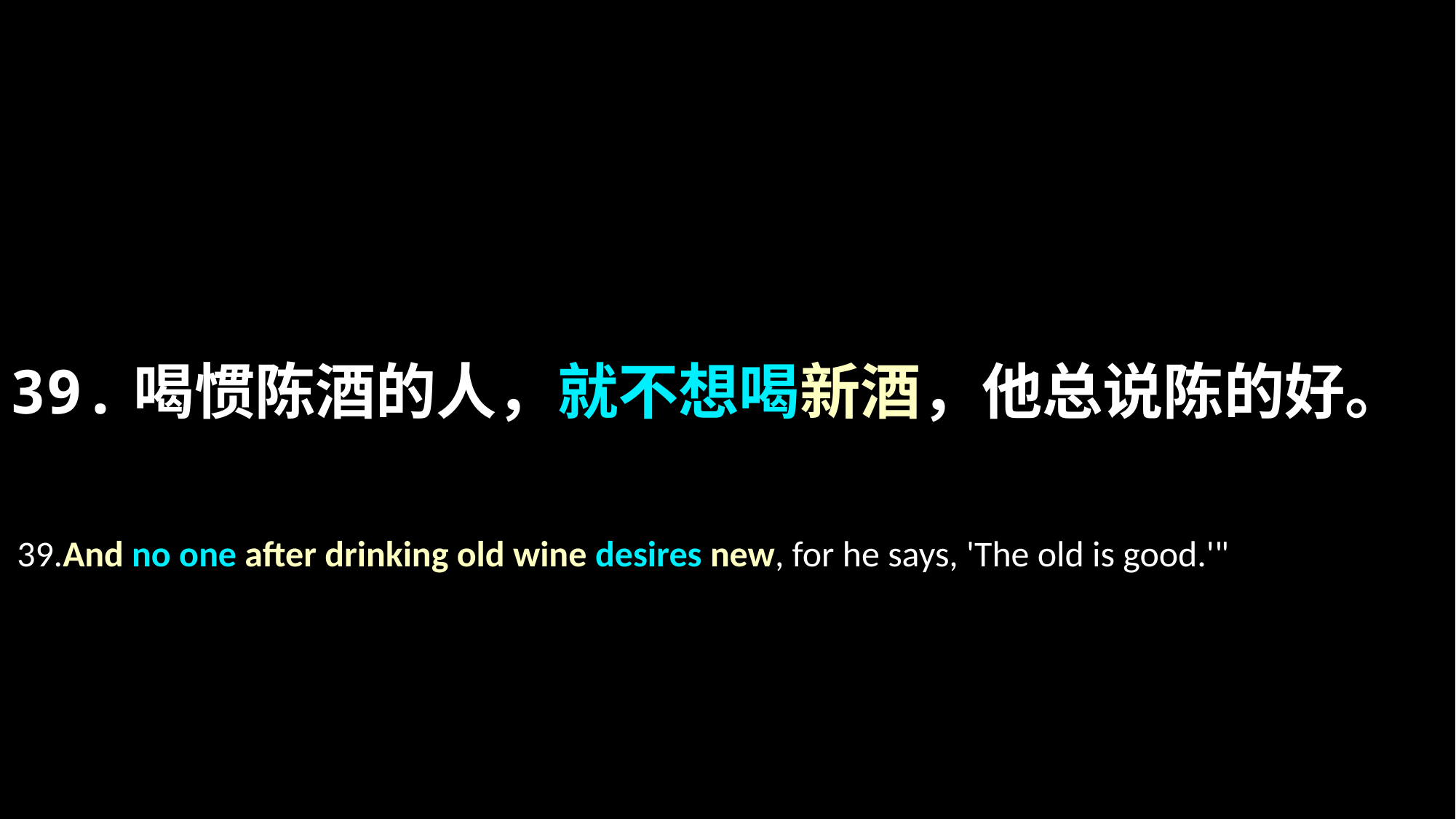

39.喝惯陈酒的人，就不想喝新酒，他总说陈的好。
39.And no one after drinking old wine desires new, for he says, 'The old is good.'"